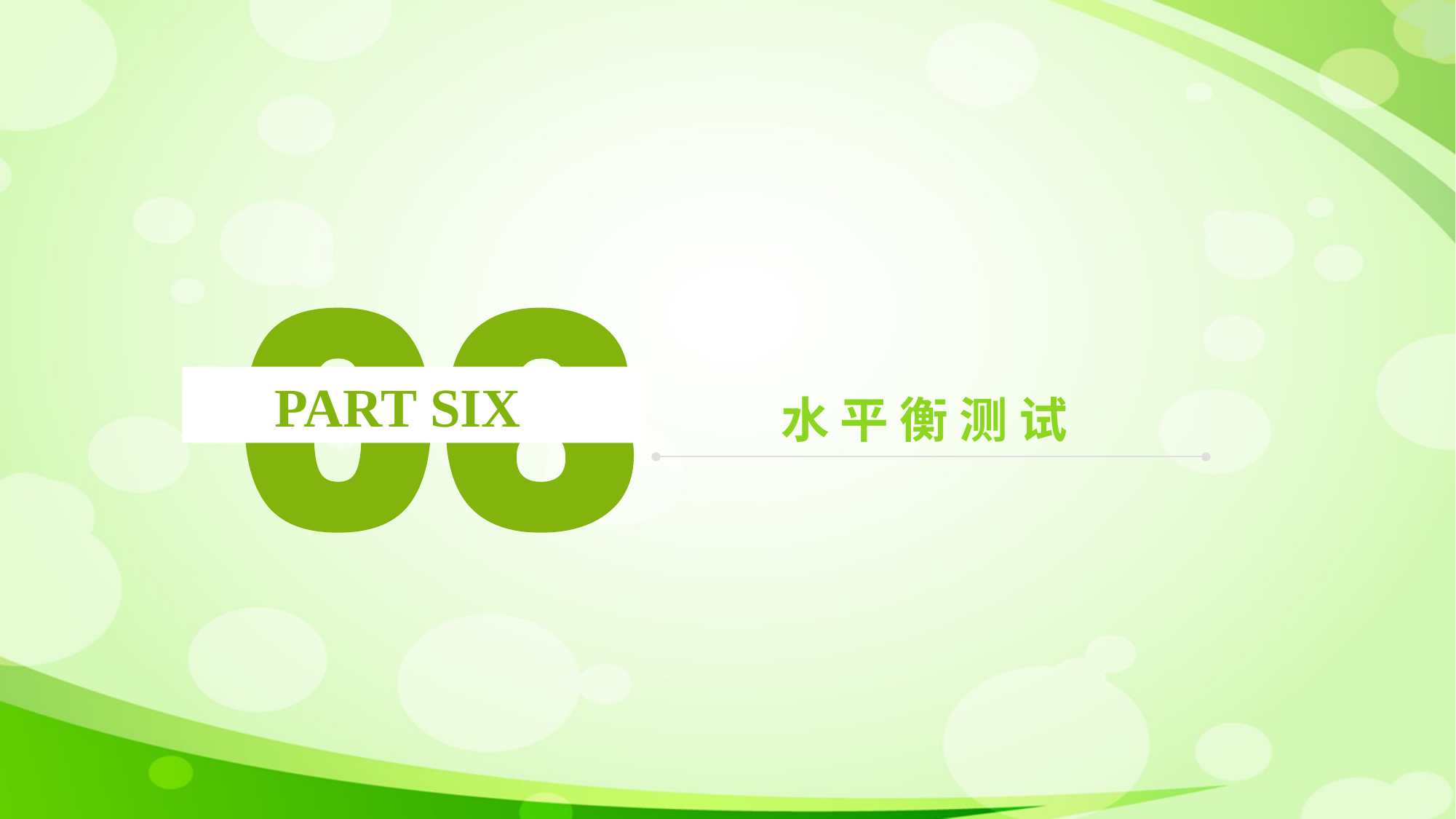

06
      PART SIX
水 平 衡 测 试